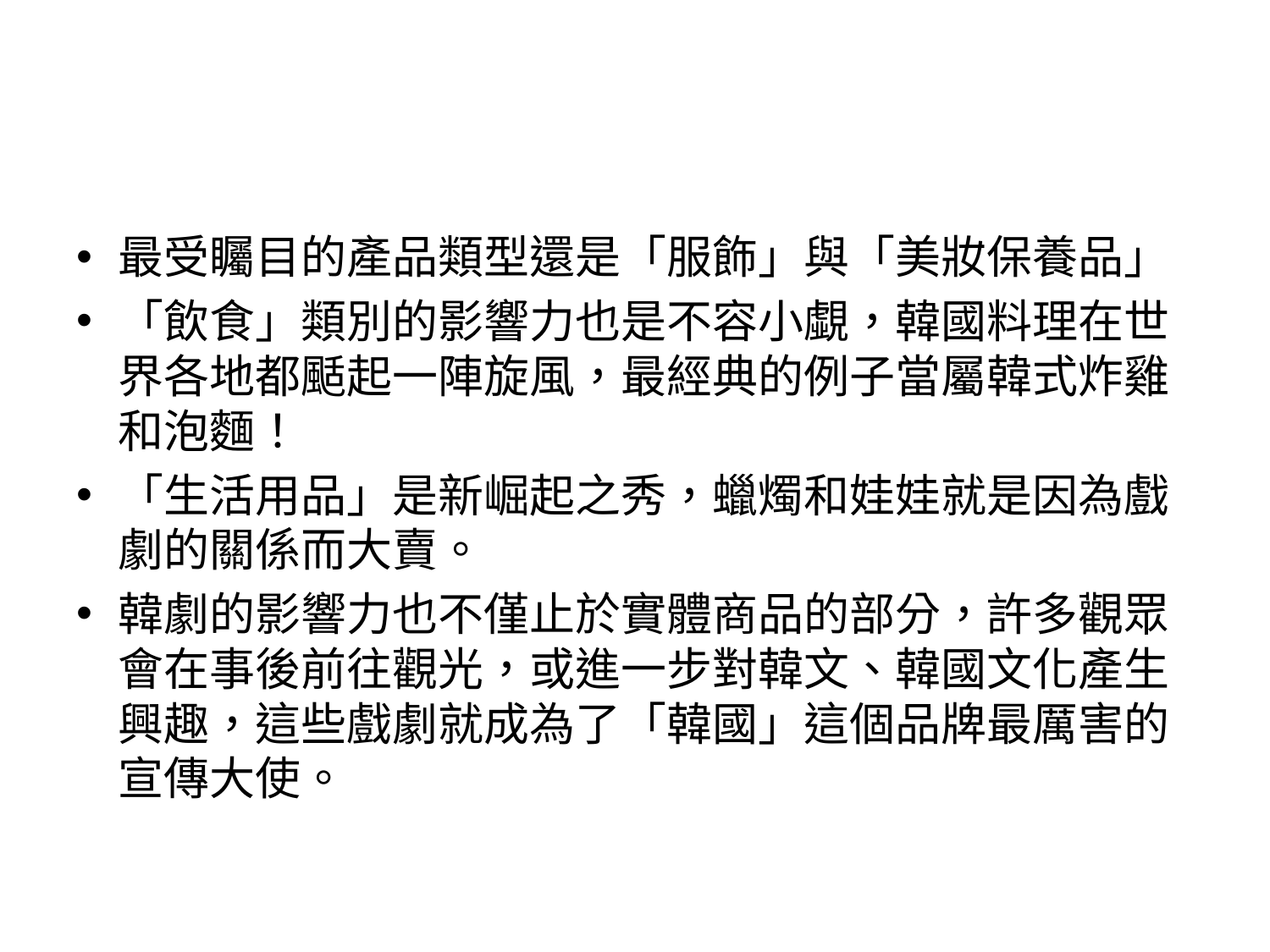

#
最受矚目的產品類型還是「服飾」與「美妝保養品」
「飲食」類別的影響力也是不容小覷，韓國料理在世界各地都颳起一陣旋風，最經典的例子當屬韓式炸雞和泡麵！
「生活用品」是新崛起之秀，蠟燭和娃娃就是因為戲劇的關係而大賣。
韓劇的影響力也不僅止於實體商品的部分，許多觀眾會在事後前往觀光，或進一步對韓文、韓國文化產生興趣，這些戲劇就成為了「韓國」這個品牌最厲害的宣傳大使。